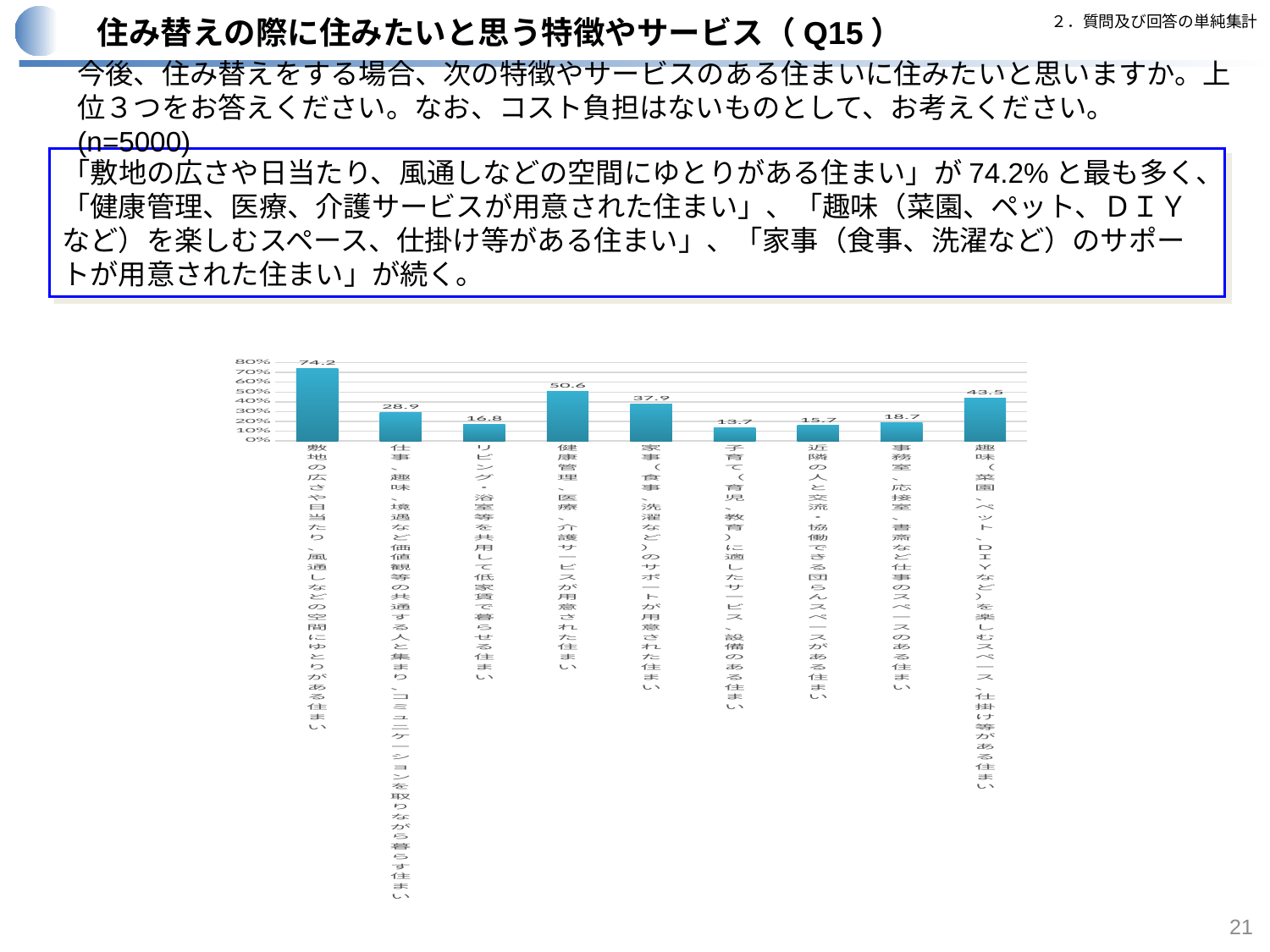

２．質問及び回答の単純集計

住み替えの際に住みたいと思う特徴やサービス（Q15）

今後、住み替えをする場合、次の特徴やサービスのある住まいに住みたいと思いますか。上位３つをお答えください。なお、コスト負担はないものとして、お考えください。　　(n=5000)
「敷地の広さや日当たり、風通しなどの空間にゆとりがある住まい」が74.2%と最も多く、「健康管理、医療、介護サービスが用意された住まい」、「趣味（菜園、ペット、ＤＩＹなど）を楽しむスペース、仕掛け等がある住まい」、「家事（食事、洗濯など）のサポートが用意された住まい」が続く。

### Chart

| Category |  |
|---|---|
| 敷地の広さや日当たり、風通しなどの空間にゆとりがある住まい | 74.2 |
| 仕事、趣味、境遇など価値観等の共通する人と集まり、コミュニケーションを取りながら暮らす住まい | 28.9 |
| リビング・浴室等を共用して低家賃で暮らせる住まい | 16.76 |
| 健康管理、医療、介護サービスが用意された住まい | 50.58 |
| 家事（食事、洗濯など）のサポートが用意された住まい | 37.94 |
| 子育て（育児、教育）に適したサービス、設備のある住まい | 13.7 |
| 近隣の人と交流・協働できる団らんスペースがある住まい | 15.66 |
| 事務室、応接室、書斎など仕事のスペースのある住まい | 18.74 |
| 趣味（菜園、ペット、ＤＩＹなど）を楽しむスペース、仕掛け等がある住まい | 43.52 |
21